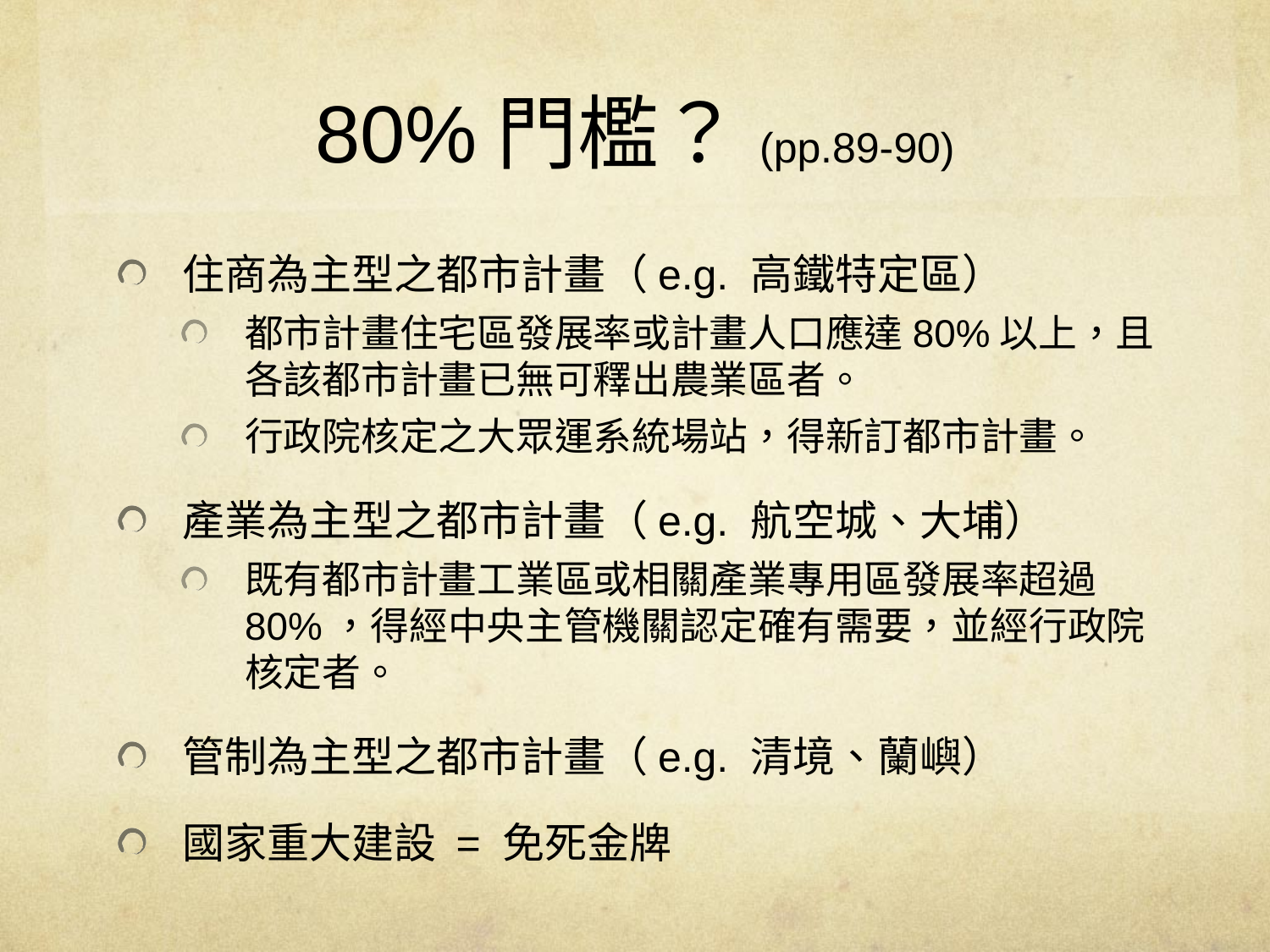

# 80%門檻？(pp.89-90)
住商為主型之都市計畫（e.g. 高鐵特定區）
都市計畫住宅區發展率或計畫人口應達80%以上，且各該都市計畫已無可釋出農業區者。
行政院核定之大眾運系統場站，得新訂都市計畫。
產業為主型之都市計畫（e.g. 航空城、大埔）
既有都市計畫工業區或相關產業專用區發展率超過80%，得經中央主管機關認定確有需要，並經行政院核定者。
管制為主型之都市計畫（e.g. 清境、蘭嶼）
國家重大建設 = 免死金牌